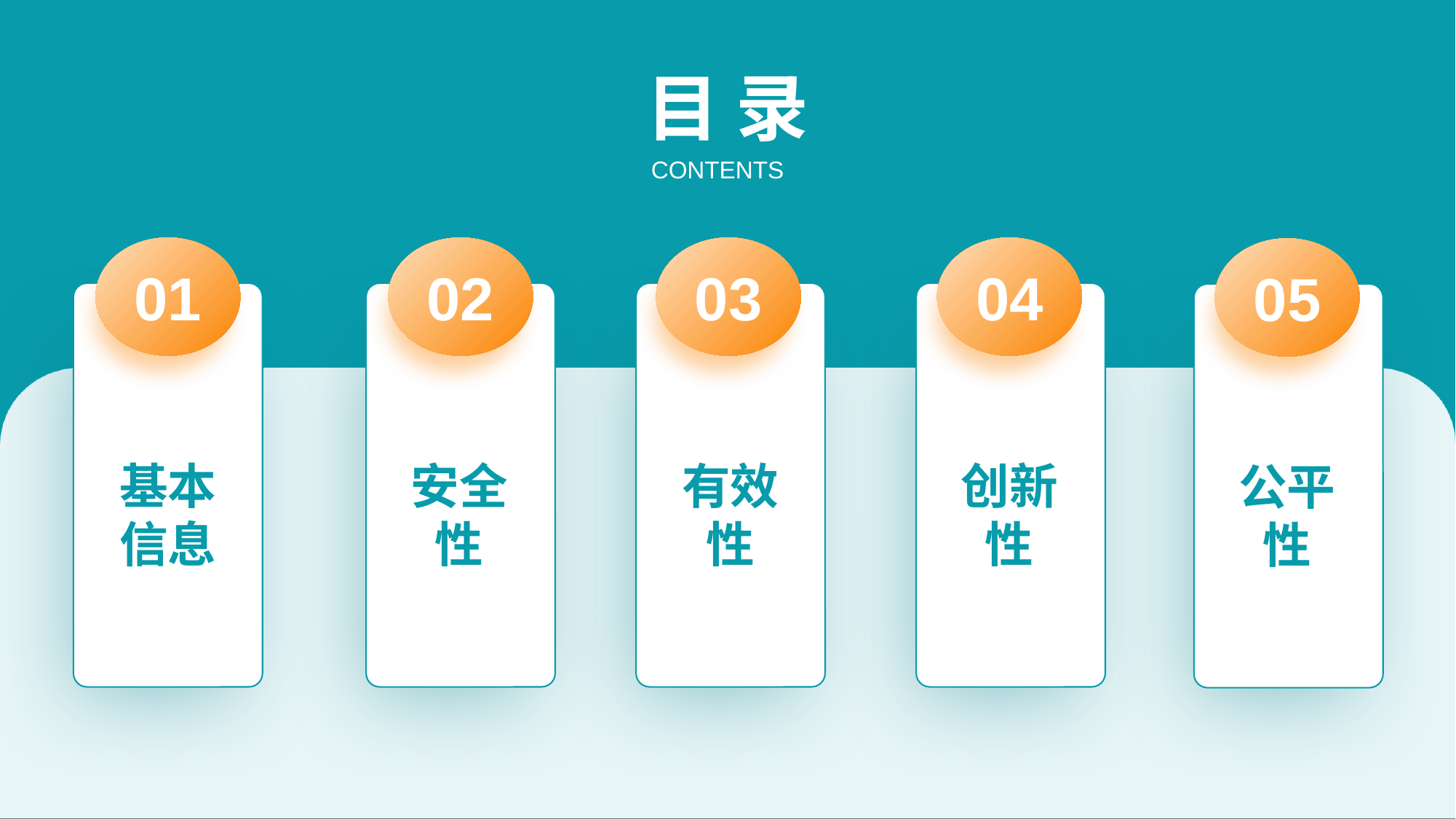

目 录
CONTENTS
01

基本
信息
02

安全
性
03

04

创新
性
05

公平
性
有效
性